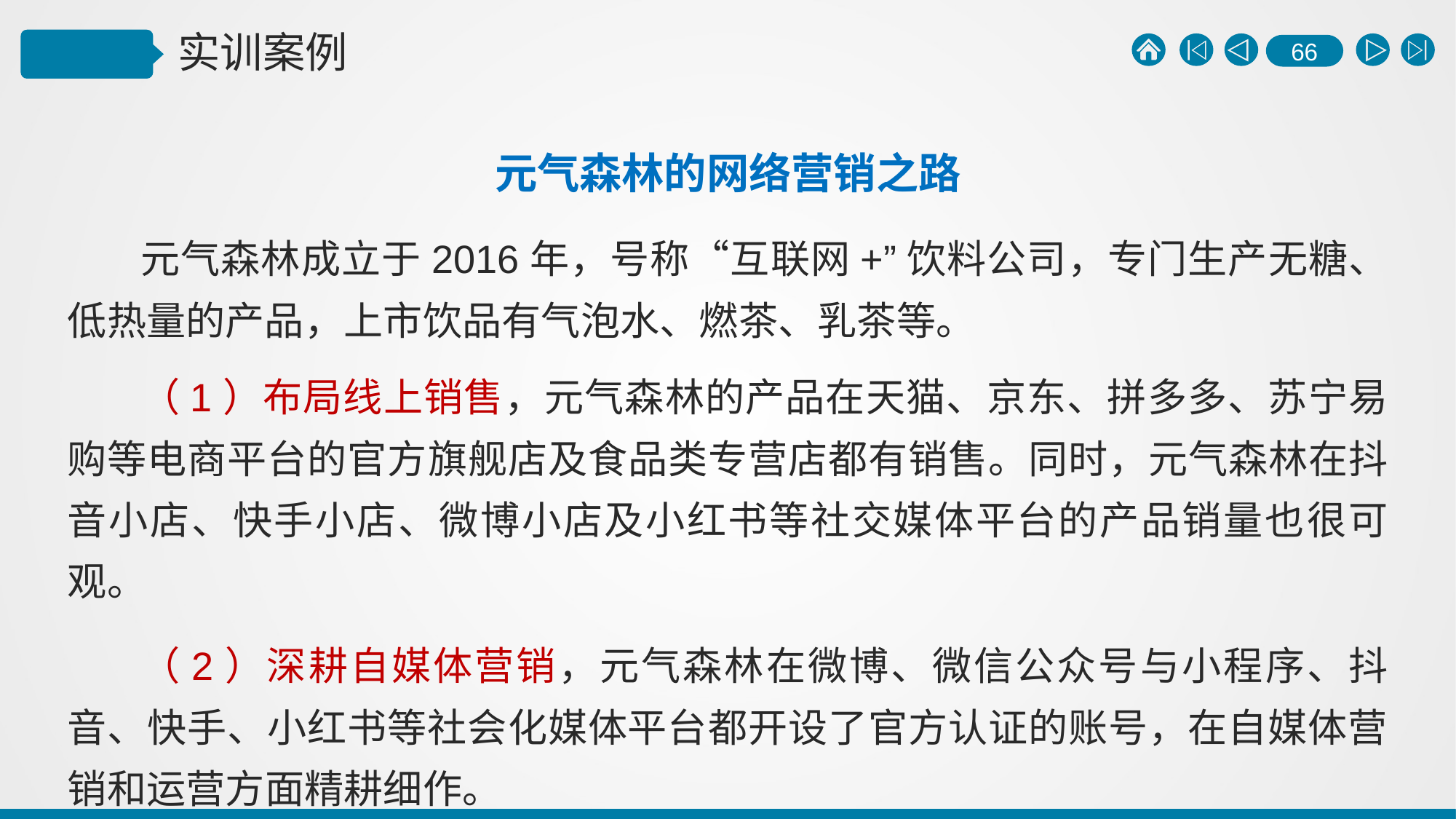

元气森林的网络营销之路
元气森林成立于2016年，号称“互联网+”饮料公司，专门生产无糖、低热量的产品，上市饮品有气泡水、燃茶、乳茶等。
（1）布局线上销售，元气森林的产品在天猫、京东、拼多多、苏宁易购等电商平台的官方旗舰店及食品类专营店都有销售。同时，元气森林在抖音小店、快手小店、微博小店及小红书等社交媒体平台的产品销量也很可观。
（2）深耕自媒体营销，元气森林在微博、微信公众号与小程序、抖音、快手、小红书等社会化媒体平台都开设了官方认证的账号，在自媒体营销和运营方面精耕细作。